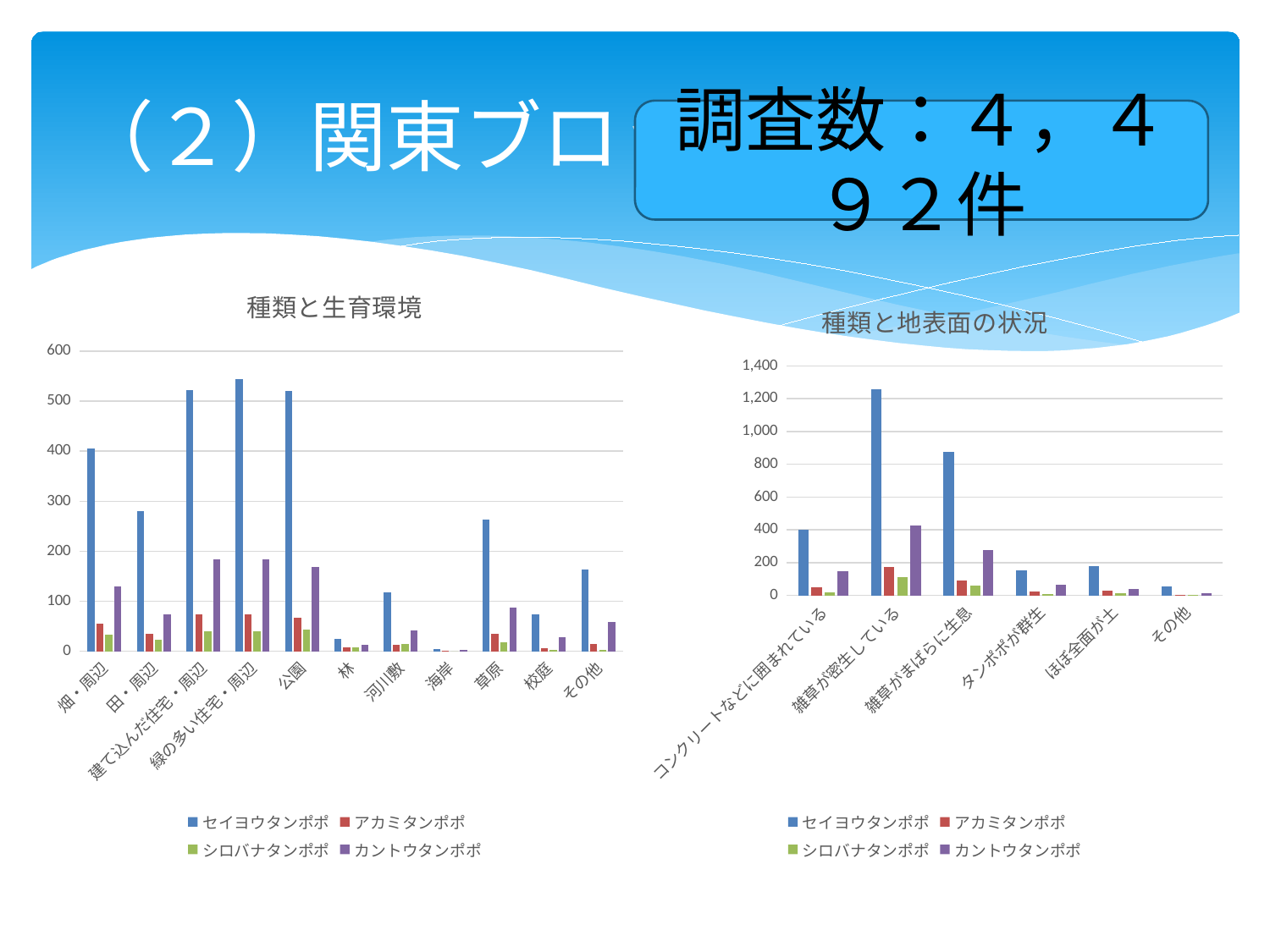

# （２）関東ブロック
調査数：４，４９２件

### Chart: 種類と生育環境

| Category | セイヨウタンポポ | アカミタンポポ | シロバナタンポポ | カントウタンポポ |
|---|---|---|---|---|
| 畑・周辺 | 406.0 | 55.0 | 33.0 | 129.0 |
| 田・周辺 | 281.0 | 34.0 | 23.0 | 74.0 |
| 建て込んだ住宅・周辺 | 523.0 | 73.0 | 39.0 | 183.0 |
| 緑の多い住宅・周辺 | 544.0 | 73.0 | 40.0 | 183.0 |
| 公園 | 521.0 | 67.0 | 43.0 | 168.0 |
| 林 | 25.0 | 7.0 | 7.0 | 13.0 |
| 河川敷 | 118.0 | 13.0 | 15.0 | 42.0 |
| 海岸 | 4.0 | 1.0 | 0.0 | 2.0 |
| 草原 | 264.0 | 34.0 | 17.0 | 88.0 |
| 校庭 | 73.0 | 6.0 | 2.0 | 28.0 |
| その他 | 164.0 | 15.0 | 3.0 | 59.0 |

### Chart: 種類と地表面の状況

| Category | セイヨウタンポポ | アカミタンポポ | シロバナタンポポ | カントウタンポポ |
|---|---|---|---|---|
| コンクリートなどに囲まれている | 402.0 | 49.0 | 20.0 | 149.0 |
| 雑草が密生している | 1256.0 | 176.0 | 114.0 | 425.0 |
| 雑草がまばらに生息 | 878.0 | 93.0 | 59.0 | 279.0 |
| タンポポが群生 | 154.0 | 23.0 | 11.0 | 65.0 |
| ほぼ全面が土 | 179.0 | 31.0 | 15.0 | 39.0 |
| その他 | 54.0 | 6.0 | 3.0 | 12.0 |